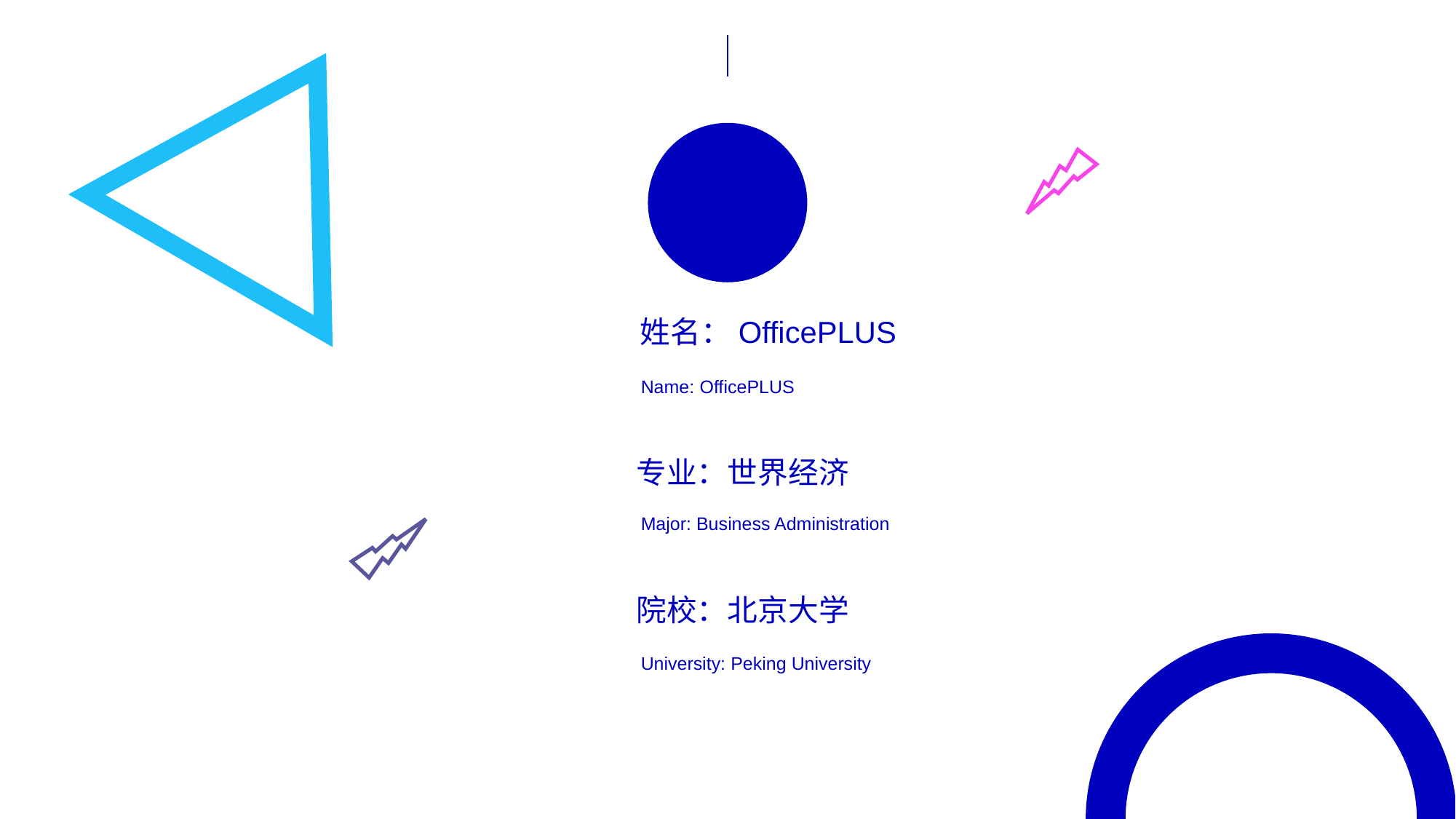

姓名：OfficePLUS
Name: OfficePLUS
专业：世界经济
Major: Business Administration

院校：北京大学
University: Peking University